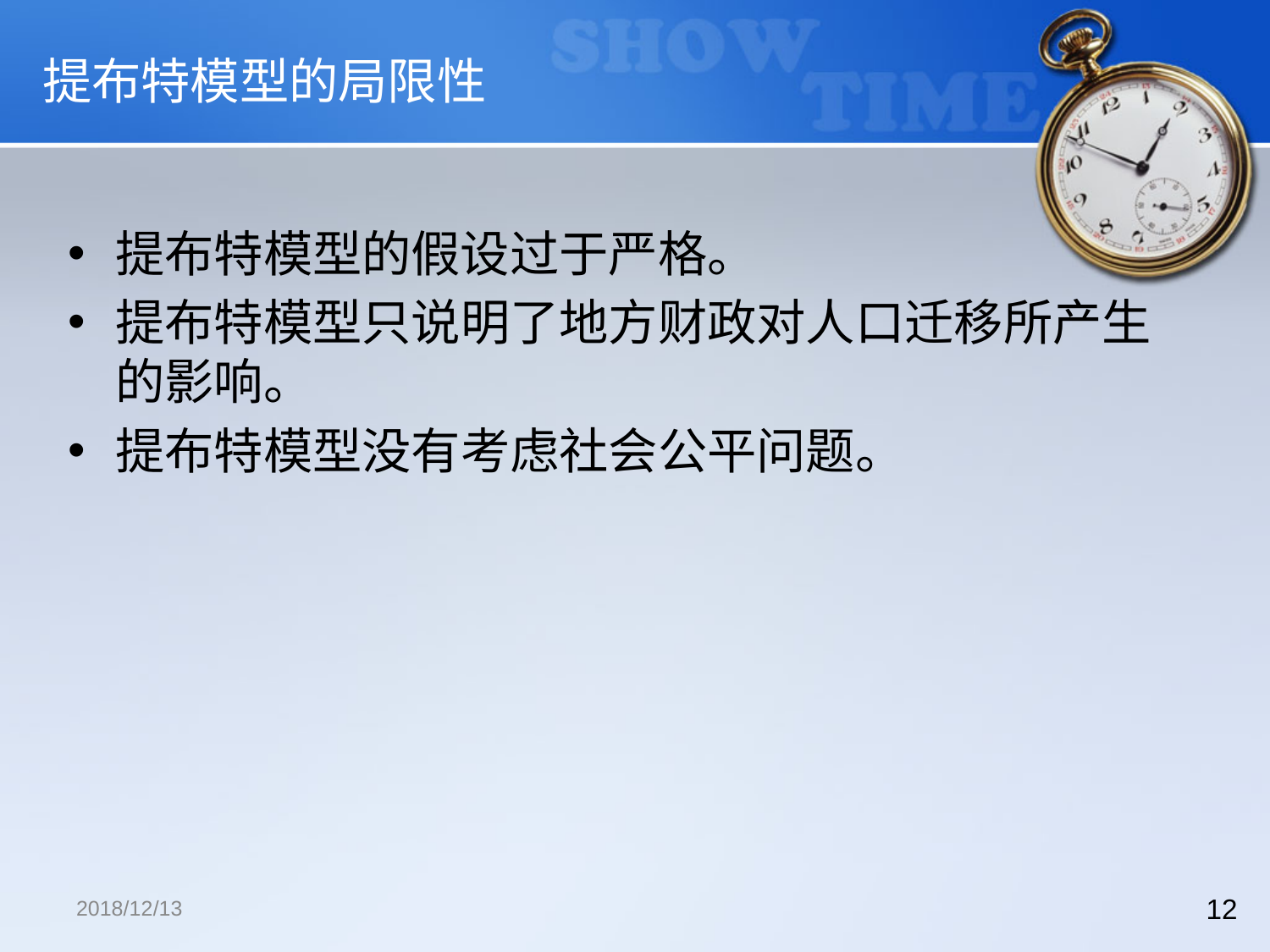

# 提布特模型的局限性
提布特模型的假设过于严格。
提布特模型只说明了地方财政对人口迁移所产生的影响。
提布特模型没有考虑社会公平问题。
2018/12/13
12